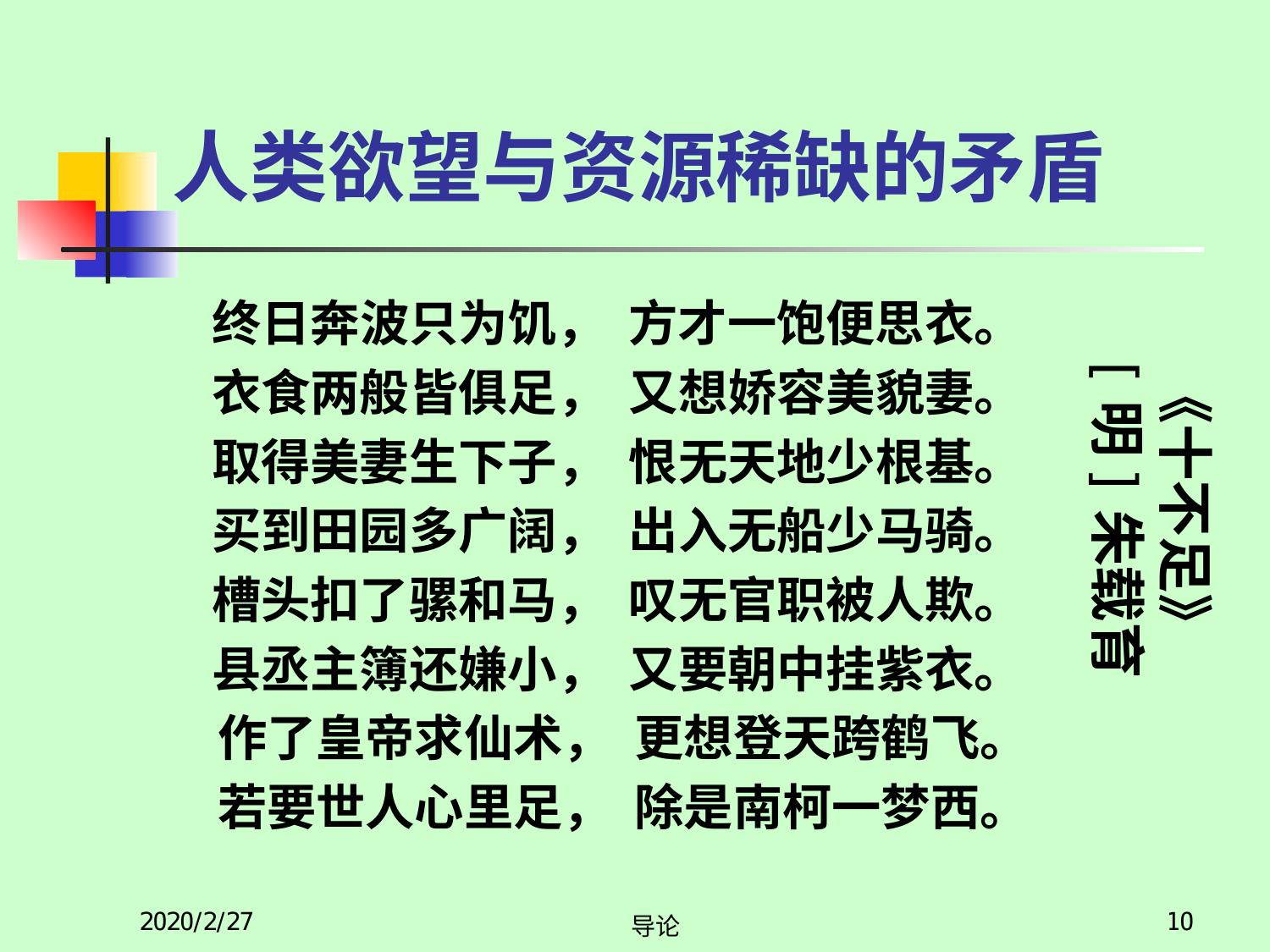

# 人类欲望与资源稀缺的矛盾
  终日奔波只为饥，  方才一饱便思衣。
  衣食两般皆俱足，  又想娇容美貌妻。
  取得美妻生下子，  恨无天地少根基。
  买到田园多广阔，  出入无船少马骑。
  槽头扣了骡和马，  叹无官职被人欺。
  县丞主簿还嫌小，  又要朝中挂紫衣。
   作了皇帝求仙术，  更想登天跨鹤飞。
   若要世人心里足，  除是南柯一梦西。
  《十不足》
  [明]朱载育
2020/2/27
10
导论